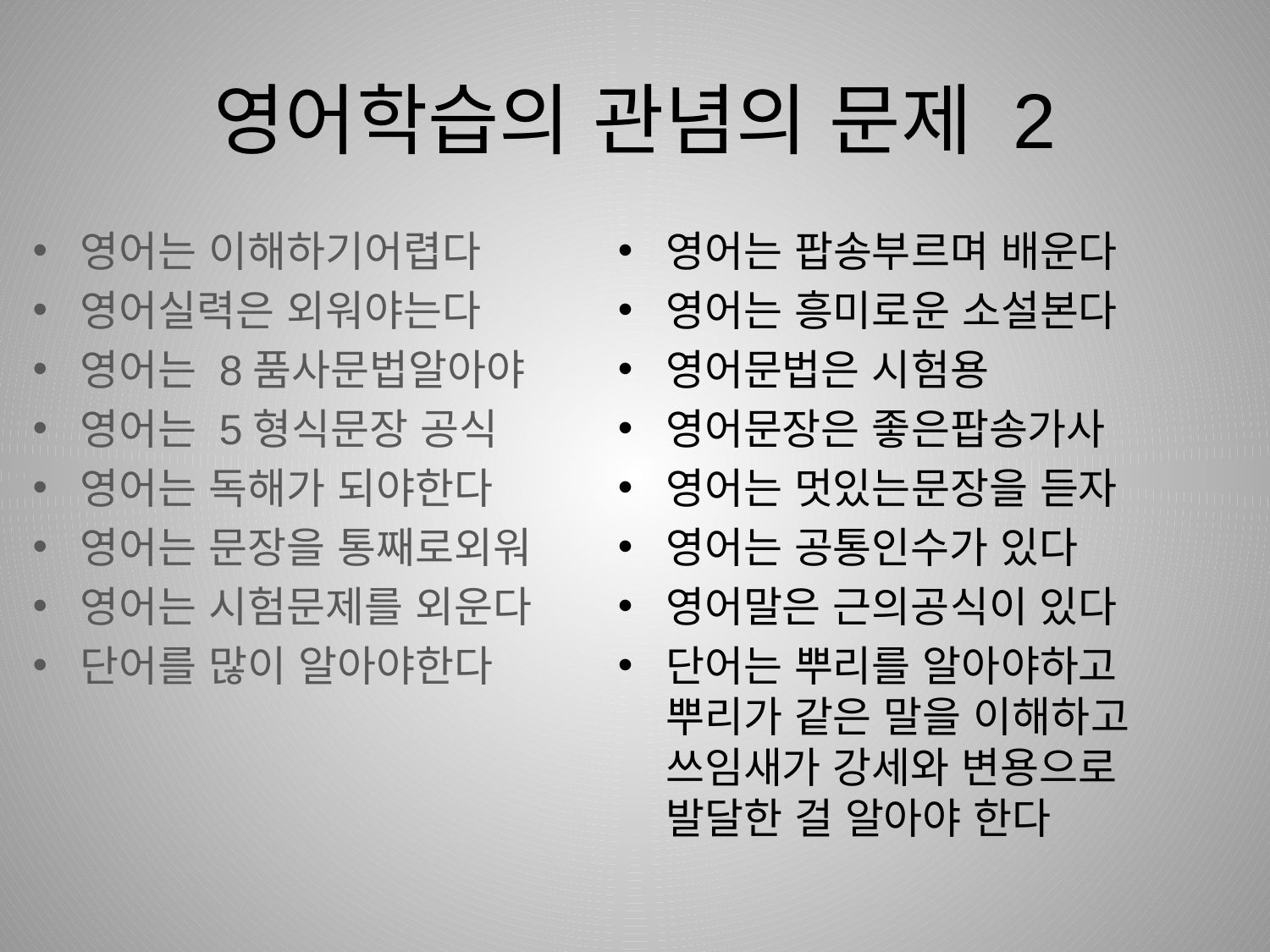

# 영어학습의 관념의 문제 2
영어는 이해하기어렵다
영어실력은 외워야는다
영어는 8품사문법알아야
영어는 5형식문장 공식
영어는 독해가 되야한다
영어는 문장을 통째로외워
영어는 시험문제를 외운다
단어를 많이 알아야한다

영어는 팝송부르며 배운다
영어는 흥미로운 소설본다
영어문법은 시험용
영어문장은 좋은팝송가사
영어는 멋있는문장을 듣자
영어는 공통인수가 있다
영어말은 근의공식이 있다
단어는 뿌리를 알아야하고 뿌리가 같은 말을 이해하고 쓰임새가 강세와 변용으로 발달한 걸 알아야 한다